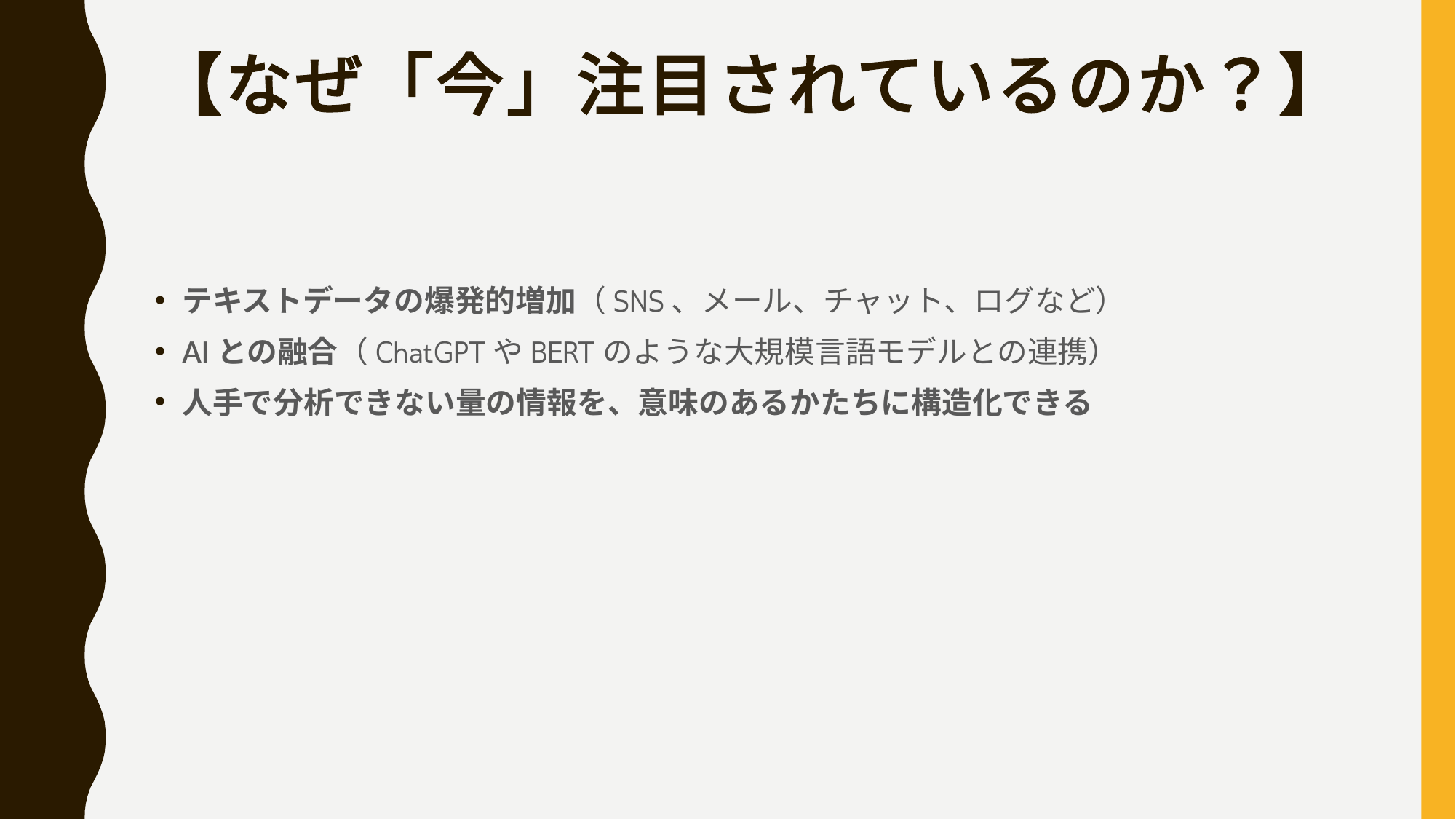

# 【なぜ「今」注目されているのか？】
テキストデータの爆発的増加（SNS、メール、チャット、ログなど）
AIとの融合（ChatGPTやBERTのような大規模言語モデルとの連携）
人手で分析できない量の情報を、意味のあるかたちに構造化できる